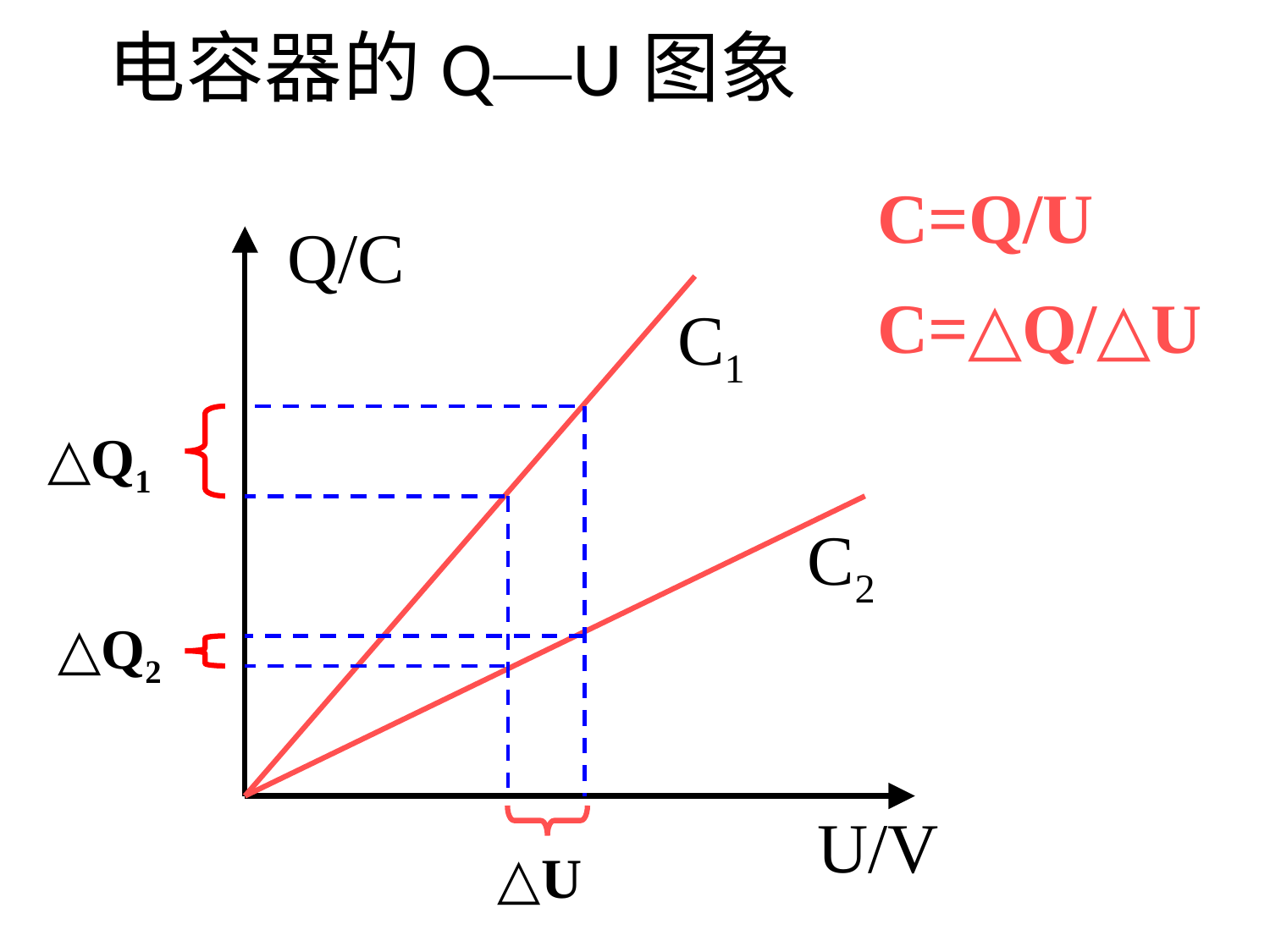

电容器的Q—U图象
C=Q/U
Q/C
C1

△Q1
C2
△Q2

U/V
△U
C=△Q/△U